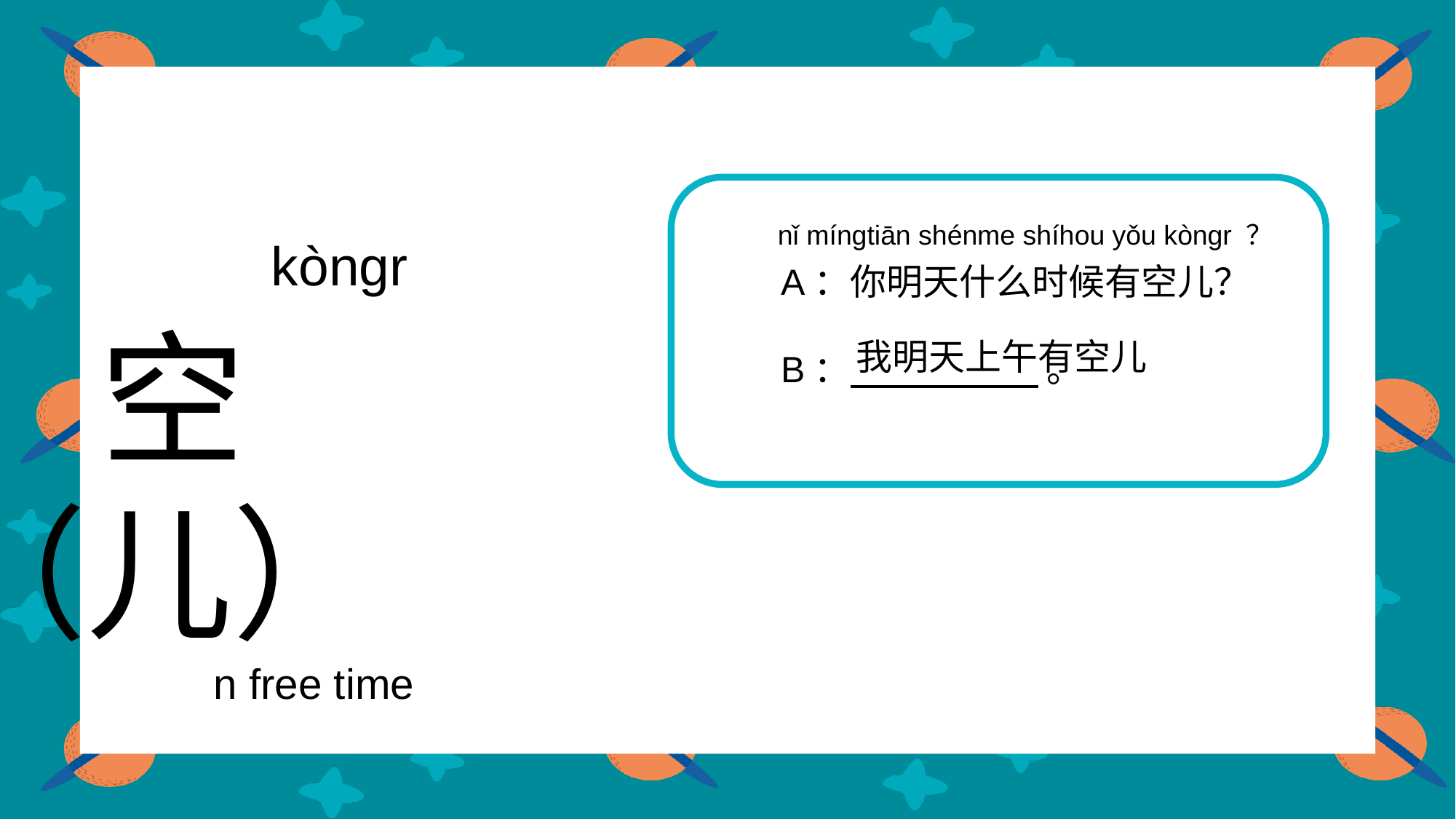

nǐ míngtiān shénme shíhou yǒu kòngr ？
kòngr
A：你明天什么时候有空儿？

B：                        。
      空（儿）
                       n free time
我明天上午有空儿